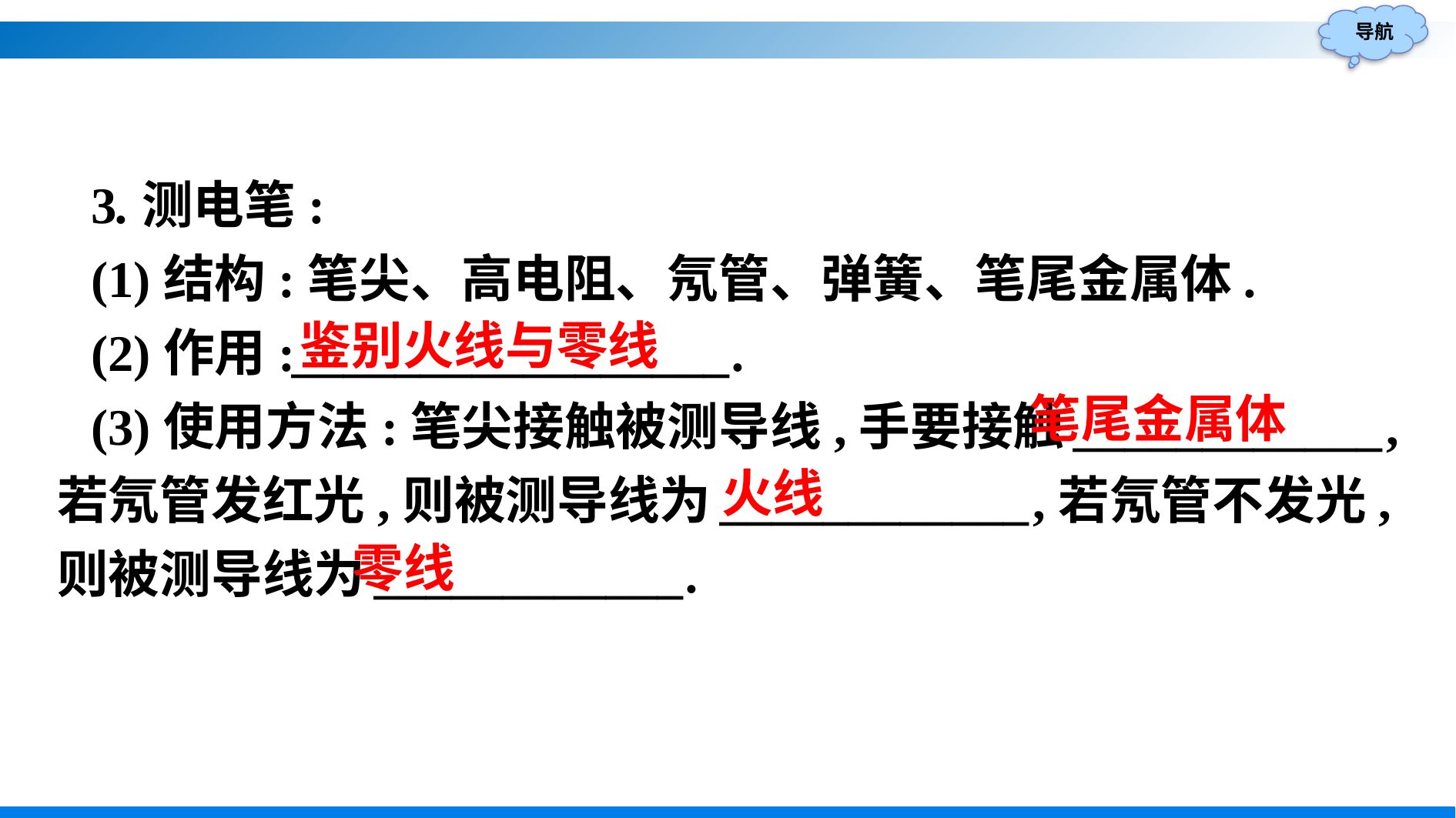

3.测电笔:
(1)结构:笔尖、高电阻、氖管、弹簧、笔尾金属体.
(2)作用:_________________.
(3)使用方法:笔尖接触被测导线,手要接触____________,若氖管发红光,则被测导线为____________,若氖管不发光,则被测导线为____________.
鉴别火线与零线
笔尾金属体
火线
零线